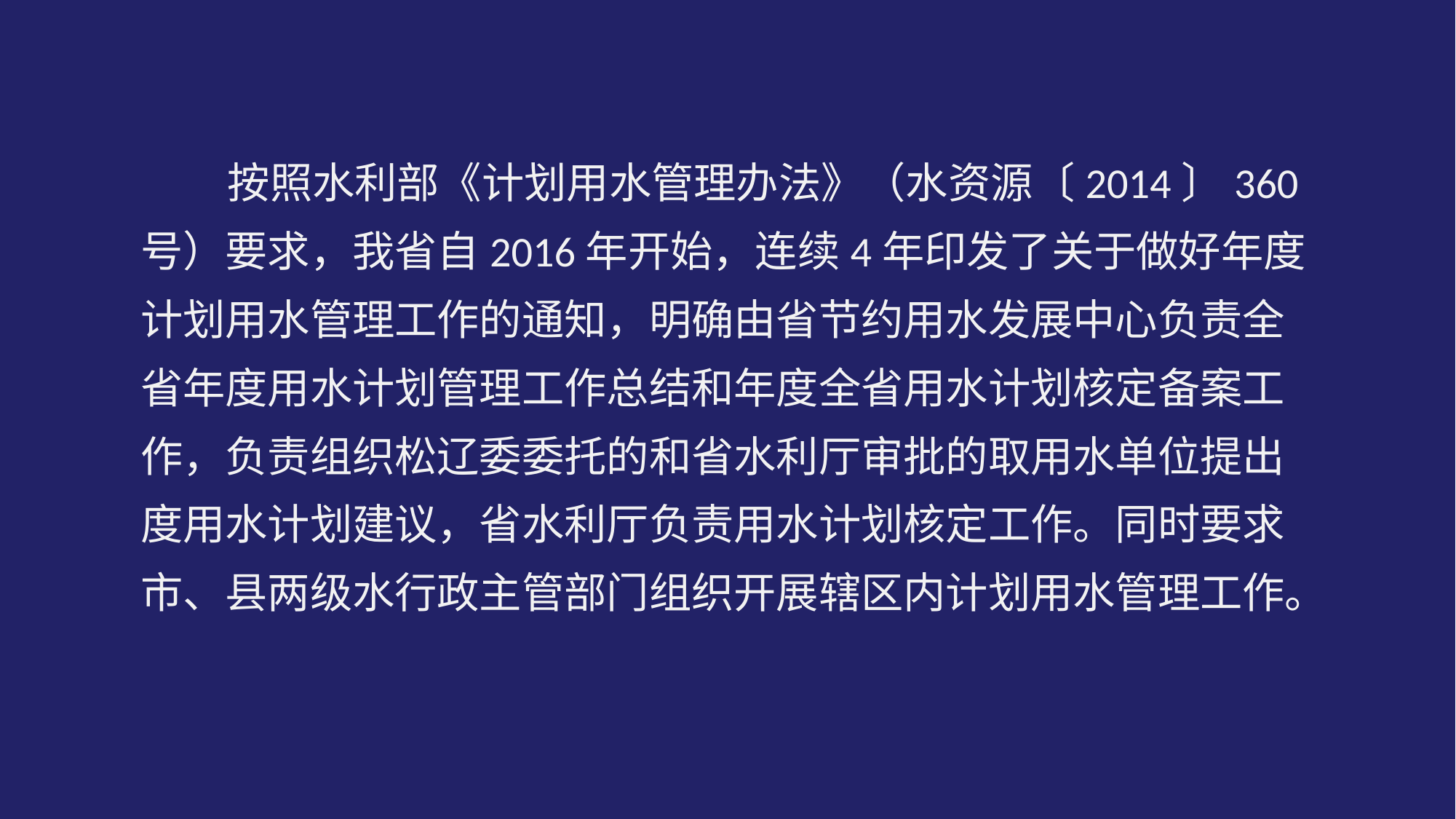

按照水利部《计划用水管理办法》（水资源〔2014〕360号）要求，我省自2016年开始，连续4年印发了关于做好年度计划用水管理工作的通知，明确由省节约用水发展中心负责全省年度用水计划管理工作总结和年度全省用水计划核定备案工作，负责组织松辽委委托的和省水利厅审批的取用水单位提出度用水计划建议，省水利厅负责用水计划核定工作。同时要求市、县两级水行政主管部门组织开展辖区内计划用水管理工作。